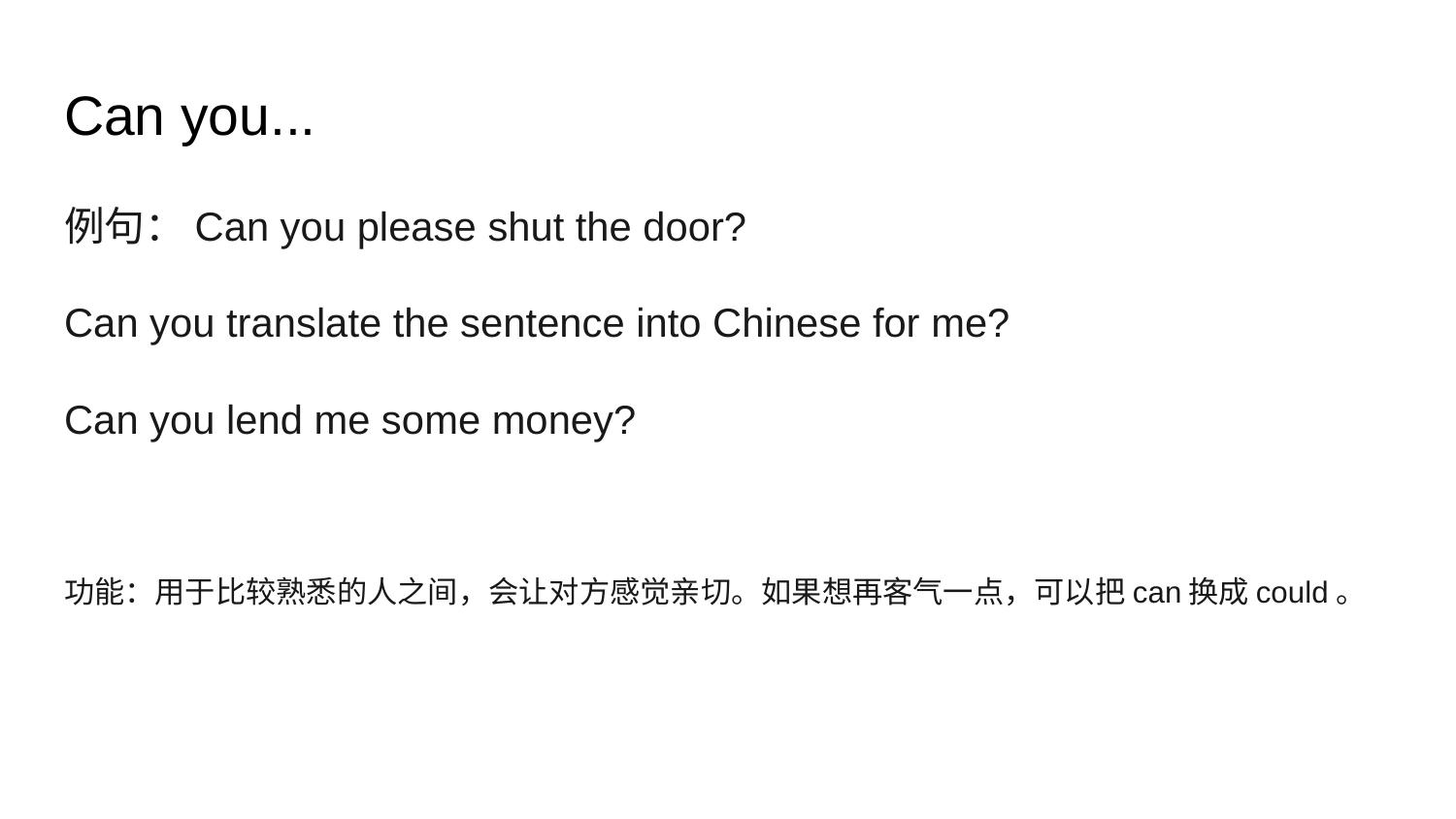

# Can you...
例句：Can you please shut the door?
Can you translate the sentence into Chinese for me?
Can you lend me some money?

功能：用于比较熟悉的人之间，会让对方感觉亲切。如果想再客气一点，可以把can换成could。